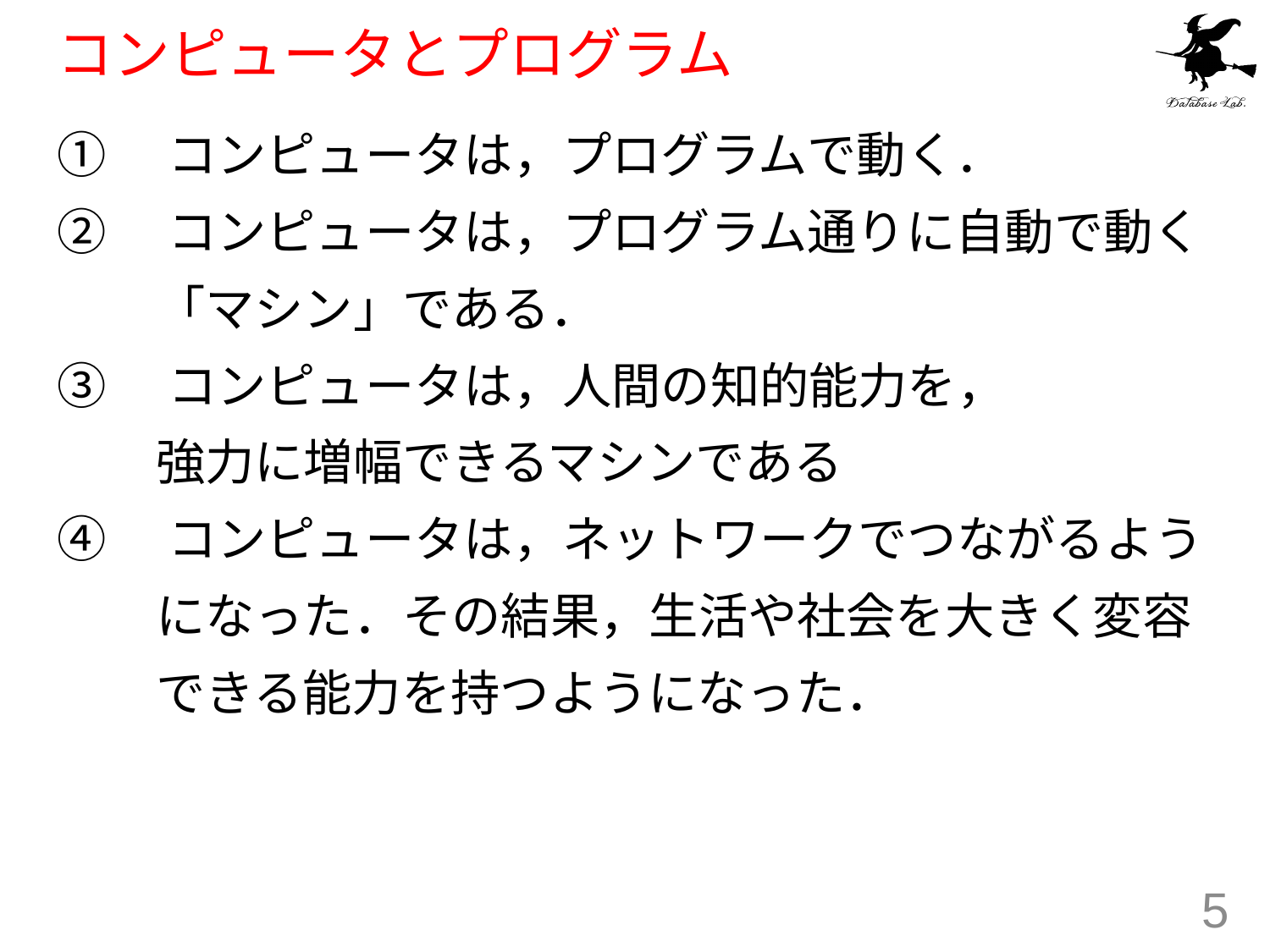

# コンピュータとプログラム
①　コンピュータは，プログラムで動く．
②　コンピュータは，プログラム通りに自動で動く
　　「マシン」である．
③　コンピュータは，人間の知的能力を，
　　強力に増幅できるマシンである
④　コンピュータは，ネットワークでつながるよう
　　になった．その結果，生活や社会を大きく変容
　　できる能力を持つようになった．

5